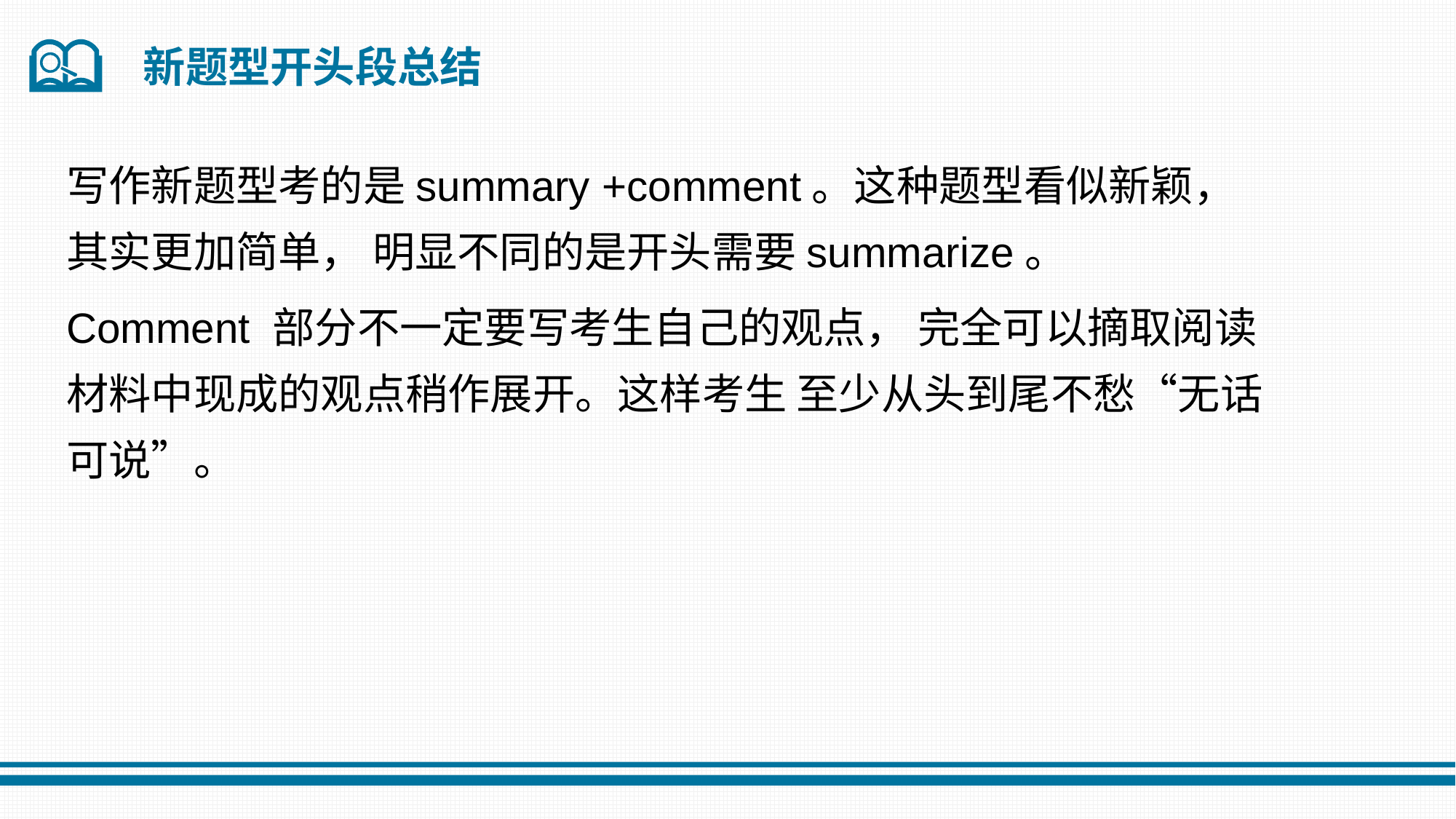

新题型开头段总结
写作新题型考的是summary +comment。这种题型看似新颖， 其实更加简单， 明显不同的是开头需要summarize。
Comment 部分不一定要写考生自己的观点， 完全可以摘取阅读材料中现成的观点稍作展开。这样考生 至少从头到尾不愁“无话可说”。